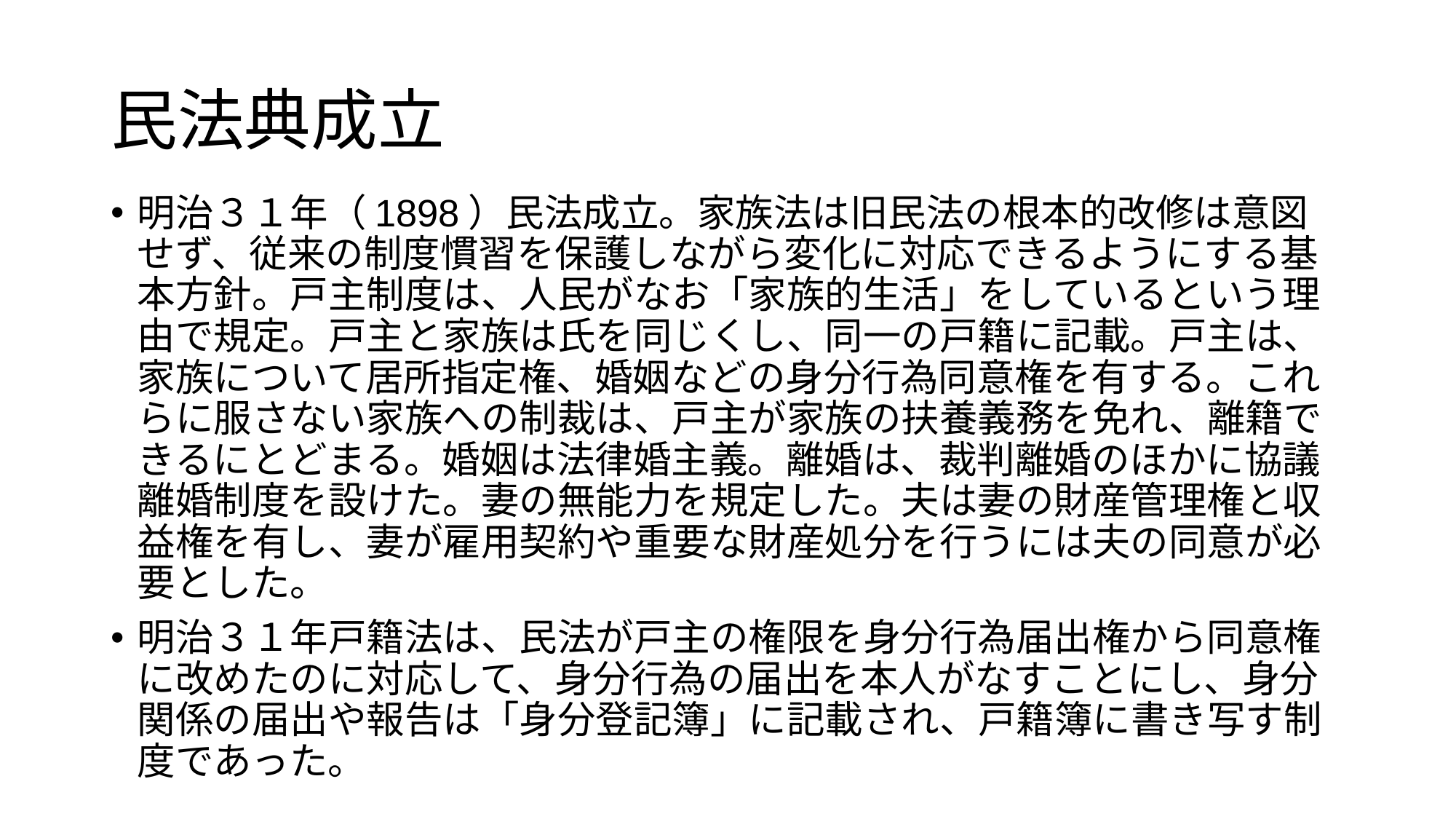

# 民法典成立
明治３１年（1898）民法成立。家族法は旧民法の根本的改修は意図せず、従来の制度慣習を保護しながら変化に対応できるようにする基本方針。戸主制度は、人民がなお「家族的生活」をしているという理由で規定。戸主と家族は氏を同じくし、同一の戸籍に記載。戸主は、家族について居所指定権、婚姻などの身分行為同意権を有する。これらに服さない家族への制裁は、戸主が家族の扶養義務を免れ、離籍できるにとどまる。婚姻は法律婚主義。離婚は、裁判離婚のほかに協議離婚制度を設けた。妻の無能力を規定した。夫は妻の財産管理権と収益権を有し、妻が雇用契約や重要な財産処分を行うには夫の同意が必要とした。
明治３１年戸籍法は、民法が戸主の権限を身分行為届出権から同意権に改めたのに対応して、身分行為の届出を本人がなすことにし、身分関係の届出や報告は「身分登記簿」に記載され、戸籍簿に書き写す制度であった。